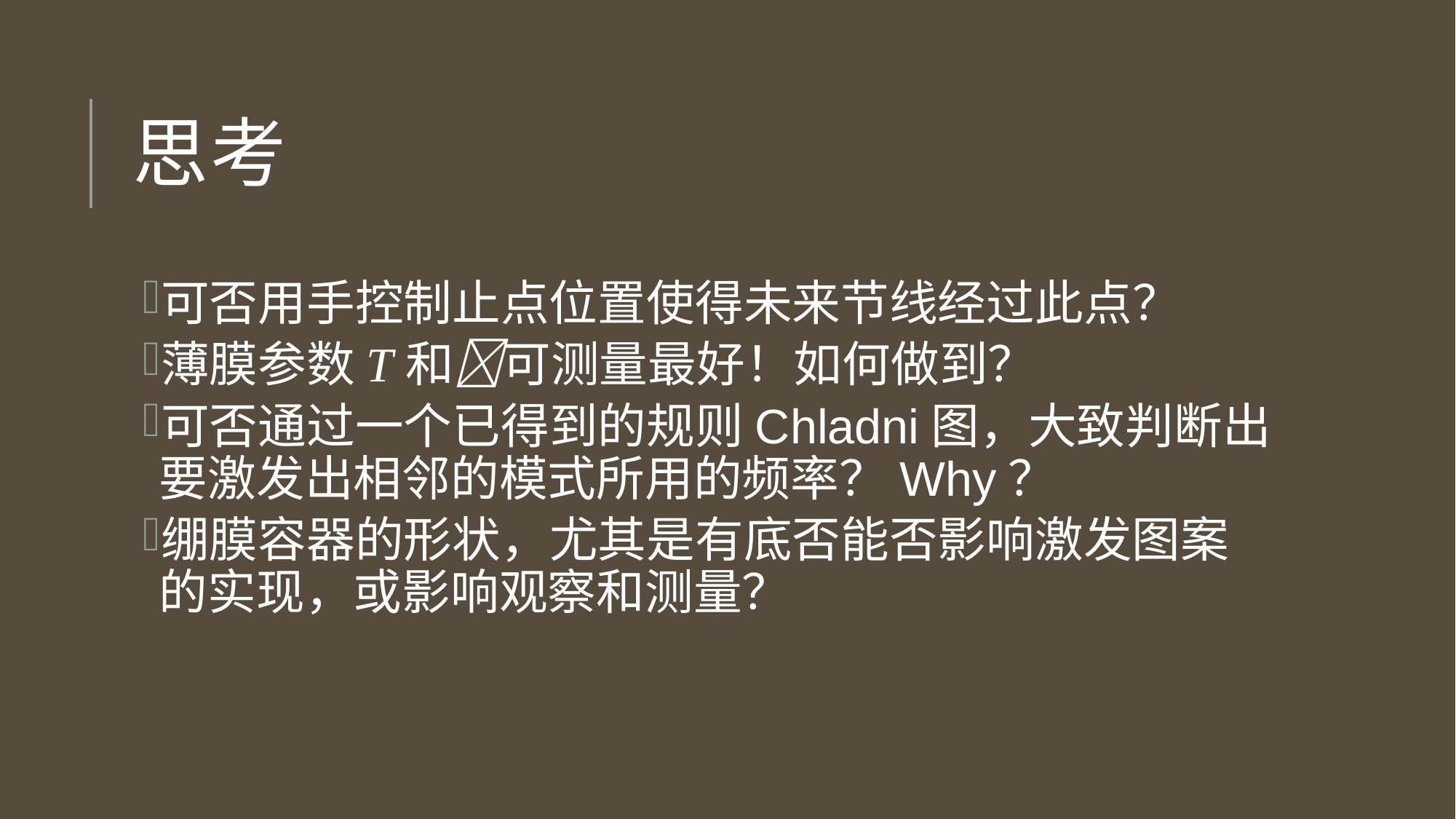

# 思考
可否用手控制止点位置使得未来节线经过此点？
薄膜参数T和σ可测量最好！如何做到？
可否通过一个已得到的规则Chladni图，大致判断出要激发出相邻的模式所用的频率？Why？
绷膜容器的形状，尤其是有底否能否影响激发图案的实现，或影响观察和测量？